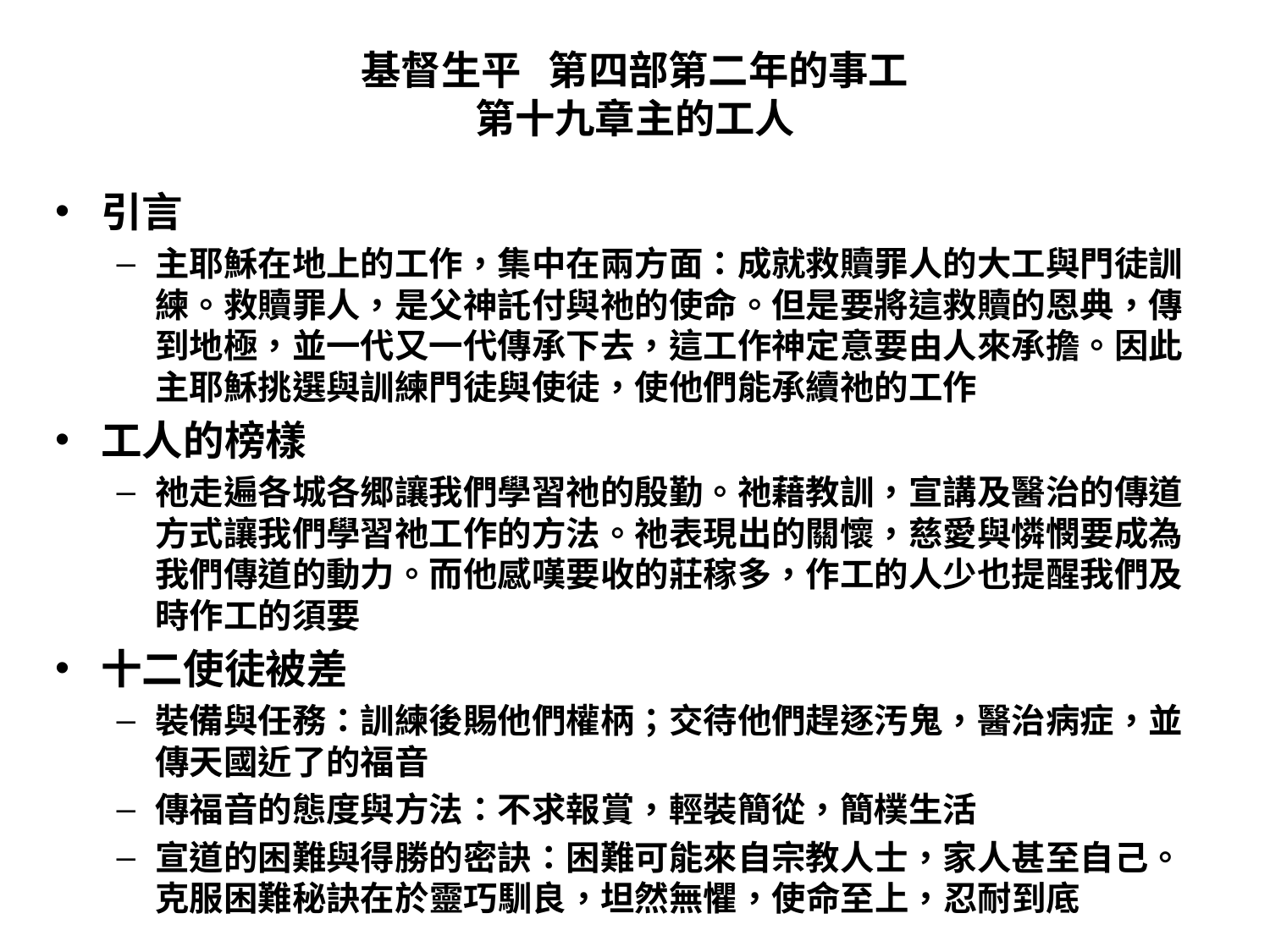

# 基督生平   第四部第二年的事工 第十九章主的工人
引言
主耶穌在地上的工作，集中在兩方面：成就救贖罪人的大工與門徒訓練。救贖罪人，是父神託付與祂的使命。但是要將這救贖的恩典，傳到地極，並一代又一代傳承下去，這工作神定意要由人來承擔。因此主耶穌挑選與訓練門徒與使徒，使他們能承續祂的工作
工人的榜樣
祂走遍各城各郷讓我們學習祂的殷勤。祂藉教訓，宣講及醫治的傳道方式讓我們學習祂工作的方法。祂表現出的關懷，慈愛與憐憫要成為我們傳道的動力。而他感嘆要收的莊稼多，作工的人少也提醒我們及時作工的須要
十二使徒被差
裝備與任務：訓練後賜他們權柄；交待他們趕逐汚鬼，醫治病症，並傳天國近了的福音
傳福音的態度與方法：不求報賞，輕裝簡從，簡樸生活
宣道的困難與得勝的密訣：困難可能來自宗教人士，家人甚至自己。克服困難秘訣在於靈巧馴良，坦然無懼，使命至上，忍耐到底